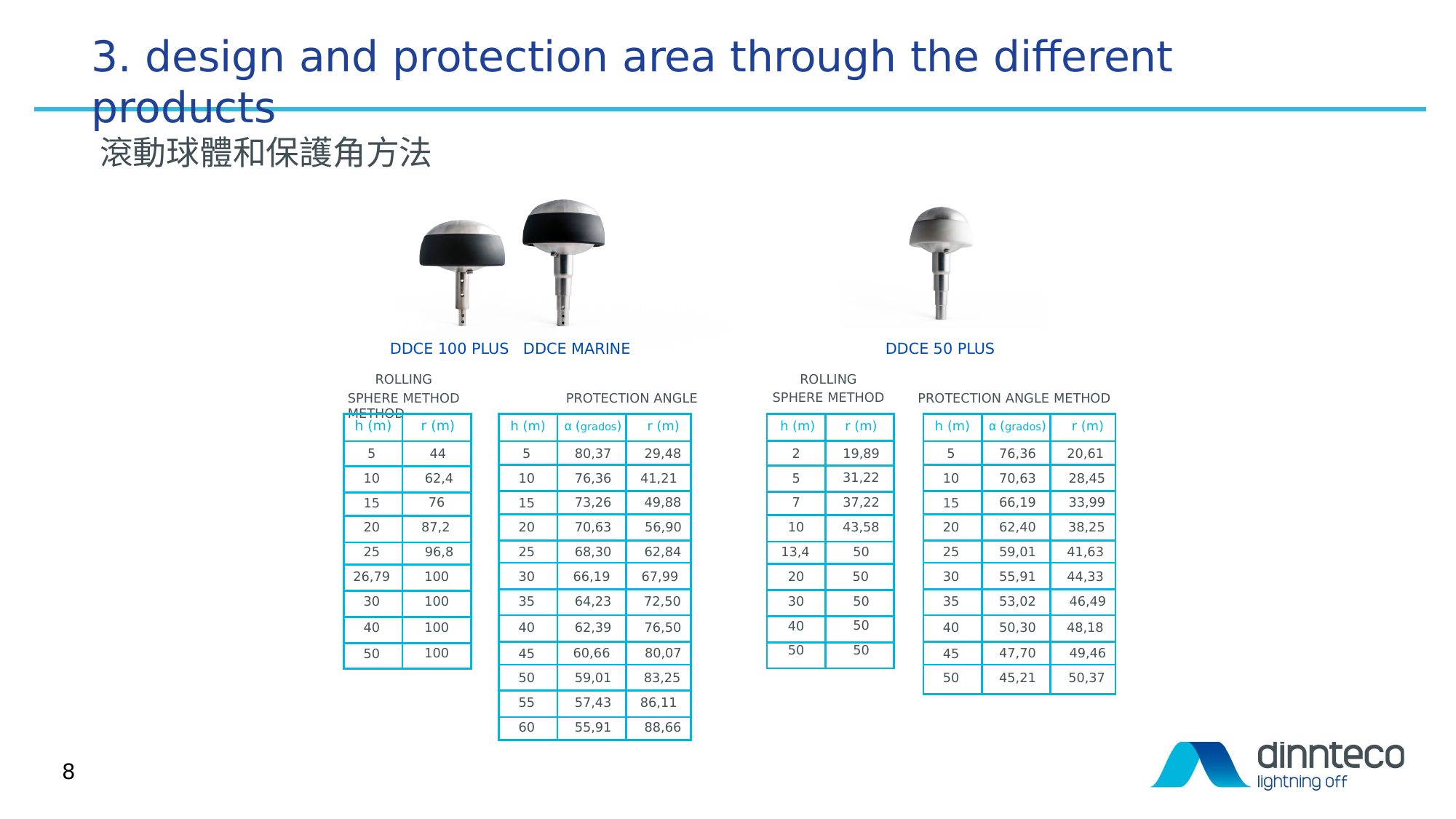

# 3. design and protection area through the different products

滾動球體和保護角方法

DDCE 100 PLUS   DDCE MARINE
ROLLING
SPHERE METHOD	PROTECTION ANGLE METHOD
DDCE 50 PLUS
ROLLING  SPHERE METHOD
PROTECTION ANGLE METHOD
| h (m) | r (m) |
| --- | --- |
| 2 | 19,89 |
| 5 | 31,22 |
| 7 | 37,22 |
| 10 | 43,58 |
| 13,4 | 50 |
| 20 | 50 |
| 30 | 50 |
| 40 | 50 |
| 50 | 50 |
| h (m) | r (m) |
| --- | --- |
| 5 | 44 |
| 10 | 62,4 |
| 15 | 76 |
| 20 | 87,2 |
| 25 | 96,8 |
| 26,79 | 100 |
| 30 | 100 |
| 40 | 100 |
| 50 | 100 |
| h (m) | α (grados) | r (m) |
| --- | --- | --- |
| 5 | 80,37 | 29,48 |
| 10 | 76,36 | 41,21 |
| 15 | 73,26 | 49,88 |
| 20 | 70,63 | 56,90 |
| 25 | 68,30 | 62,84 |
| 30 | 66,19 | 67,99 |
| 35 | 64,23 | 72,50 |
| 40 | 62,39 | 76,50 |
| 45 | 60,66 | 80,07 |
| 50 | 59,01 | 83,25 |
| 55 | 57,43 | 86,11 |
| 60 | 55,91 | 88,66 |
| h (m) | α (grados) | r (m) |
| --- | --- | --- |
| 5 | 76,36 | 20,61 |
| 10 | 70,63 | 28,45 |
| 15 | 66,19 | 33,99 |
| 20 | 62,40 | 38,25 |
| 25 | 59,01 | 41,63 |
| 30 | 55,91 | 44,33 |
| 35 | 53,02 | 46,49 |
| 40 | 50,30 | 48,18 |
| 45 | 47,70 | 49,46 |
| 50 | 45,21 | 50,37 |

8